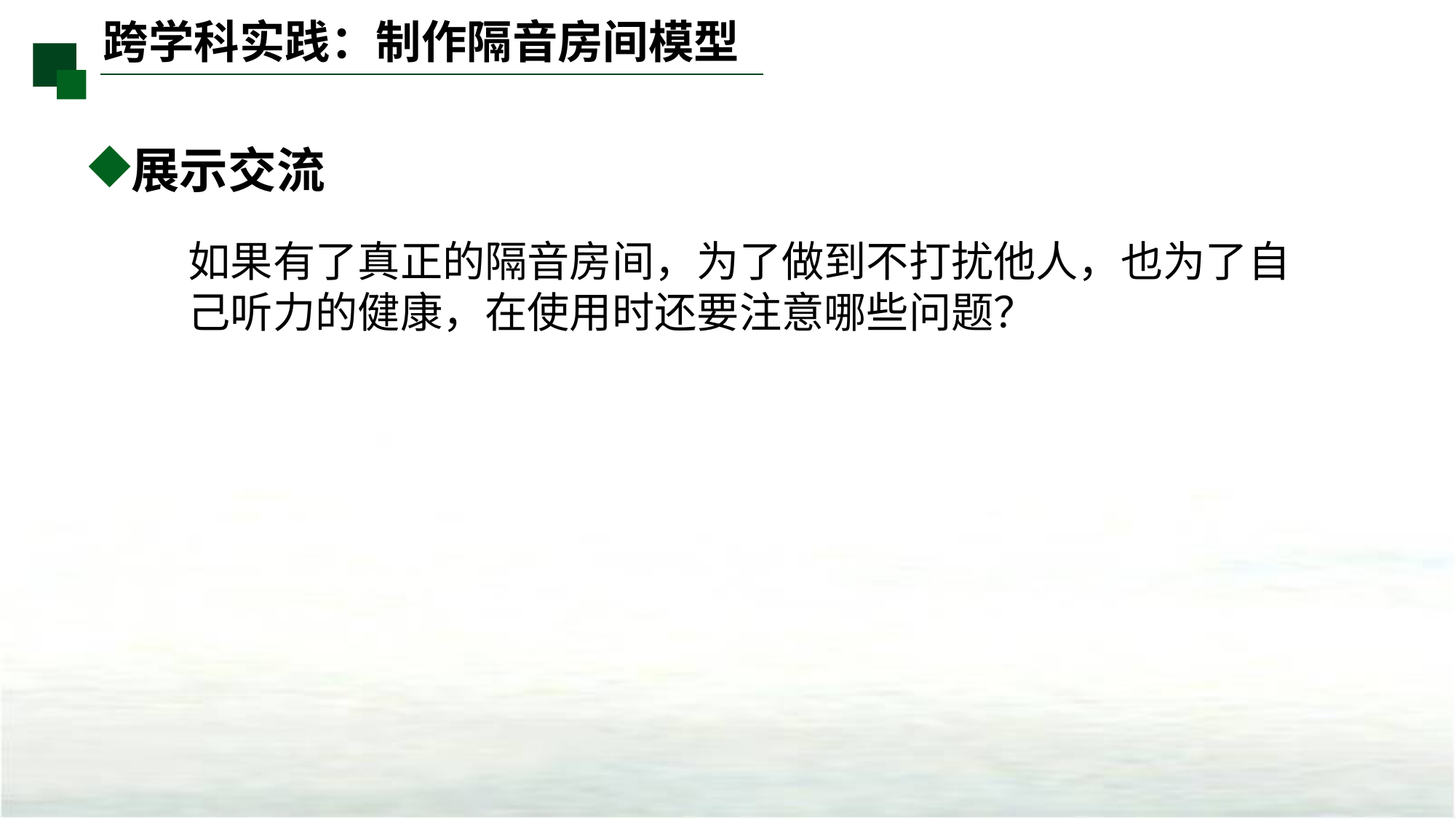

展示交流

如果有了真正的隔音房间，为了做到不打扰他人，也为了自己听力的健康，在使用时还要注意哪些问题？